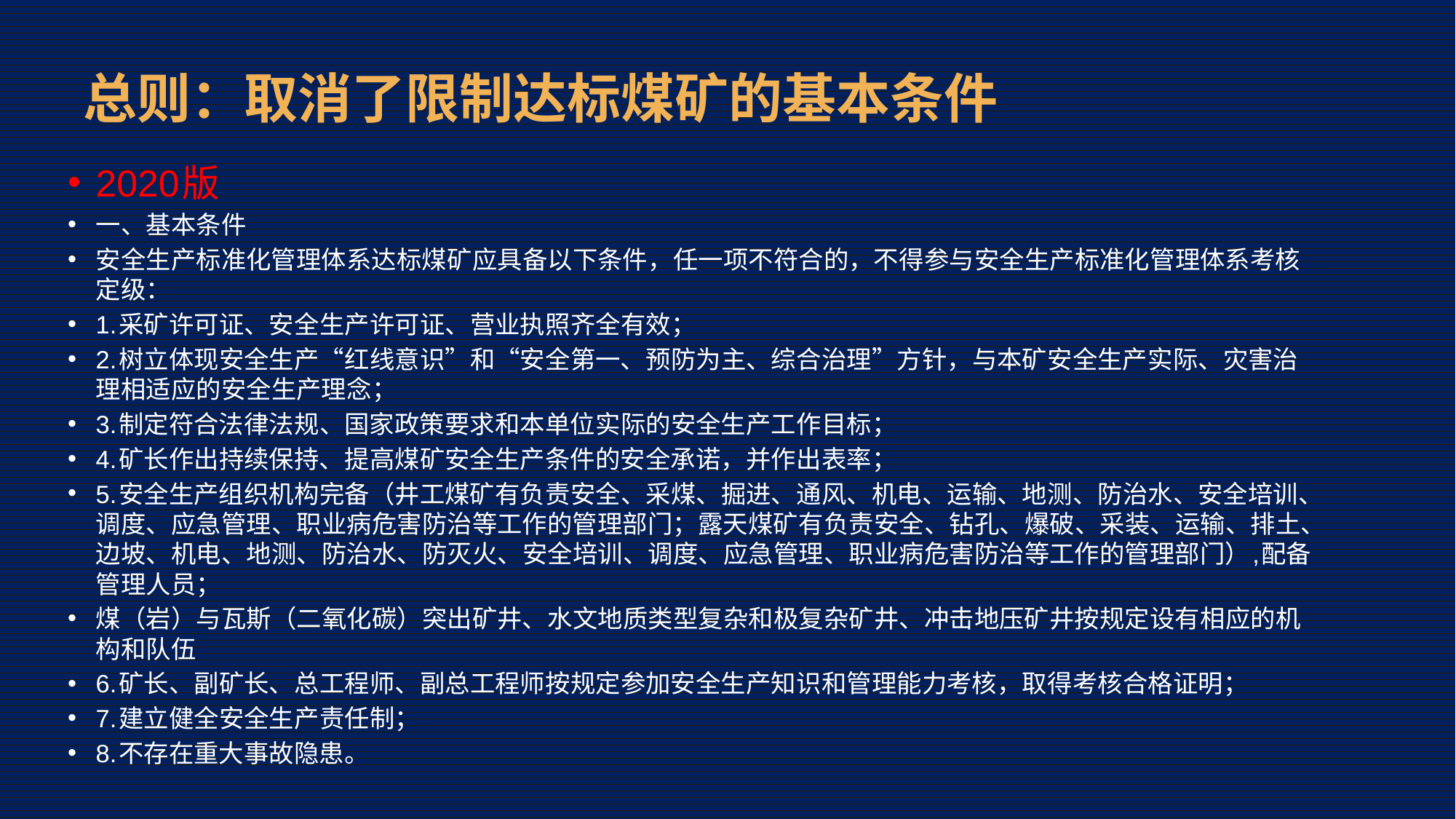

# 总则：取消了限制达标煤矿的基本条件
2020版
一、基本条件
安全生产标准化管理体系达标煤矿应具备以下条件，任一项不符合的，不得参与安全生产标准化管理体系考核定级：
1.采矿许可证、安全生产许可证、营业执照齐全有效；
2.树立体现安全生产“红线意识”和“安全第一、预防为主、综合治理”方针，与本矿安全生产实际、灾害治理相适应的安全生产理念；
3.制定符合法律法规、国家政策要求和本单位实际的安全生产工作目标；
4.矿长作出持续保持、提高煤矿安全生产条件的安全承诺，并作出表率；
5.安全生产组织机构完备（井工煤矿有负责安全、采煤、掘进、通风、机电、运输、地测、防治水、安全培训、调度、应急管理、职业病危害防治等工作的管理部门；露天煤矿有负责安全、钻孔、爆破、采装、运输、排土、边坡、机电、地测、防治水、防灭火、安全培训、调度、应急管理、职业病危害防治等工作的管理部门）,配备管理人员；
煤（岩）与瓦斯（二氧化碳）突出矿井、水文地质类型复杂和极复杂矿井、冲击地压矿井按规定设有相应的机构和队伍
6.矿长、副矿长、总工程师、副总工程师按规定参加安全生产知识和管理能力考核，取得考核合格证明；
7.建立健全安全生产责任制；
8.不存在重大事故隐患。